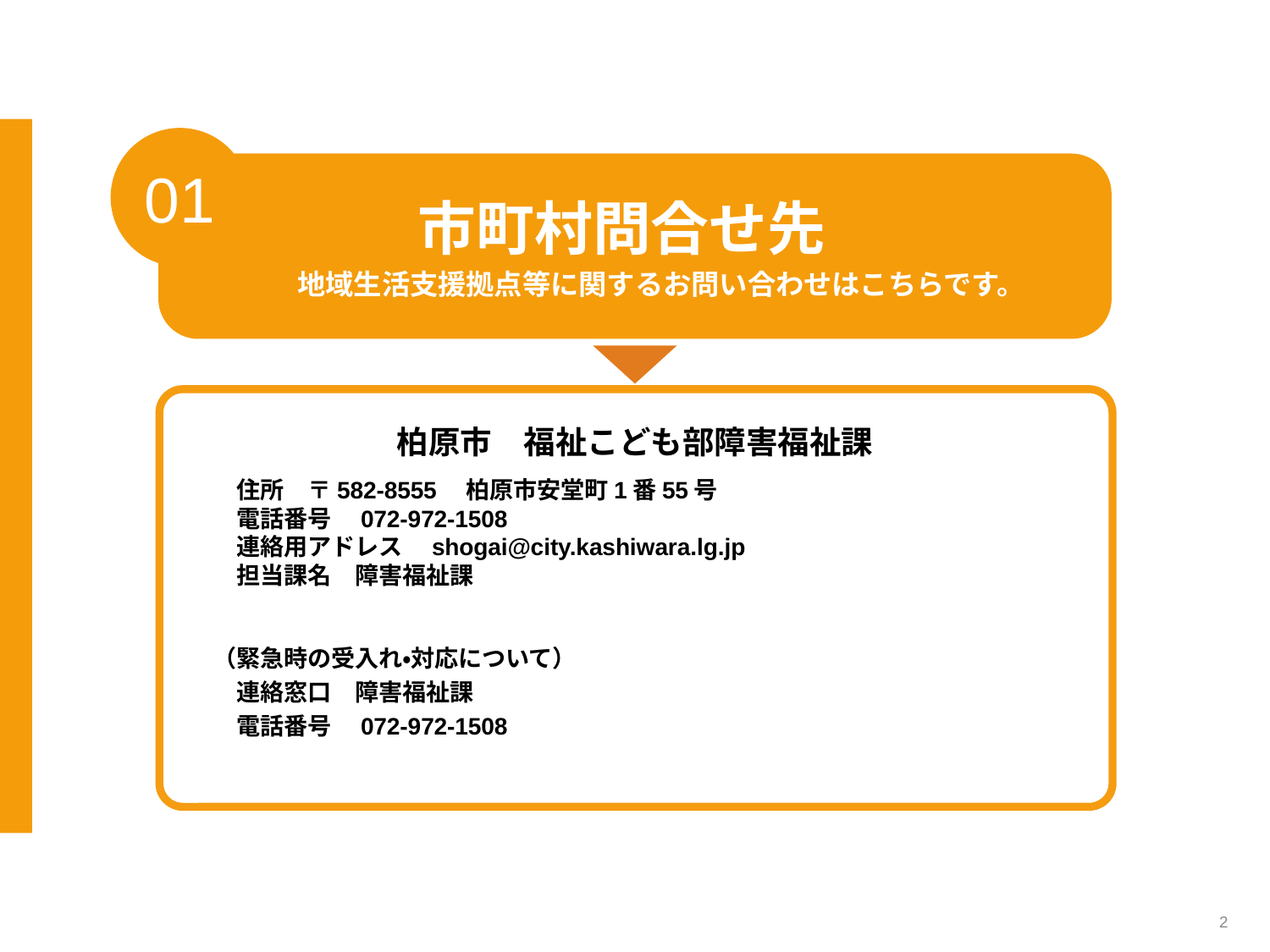

01

市町村問合せ先
地域生活支援拠点等に関するお問い合わせはこちらです。

柏原市　福祉こども部障害福祉課
　　住所　〒582-8555　柏原市安堂町1番55号
　　電話番号　072-972-1508
　　連絡用アドレス　shogai@city.kashiwara.lg.jp
　　担当課名　障害福祉課
　（緊急時の受入れ・対応について）
　　連絡窓口　障害福祉課
　　電話番号　072-972-1508

2